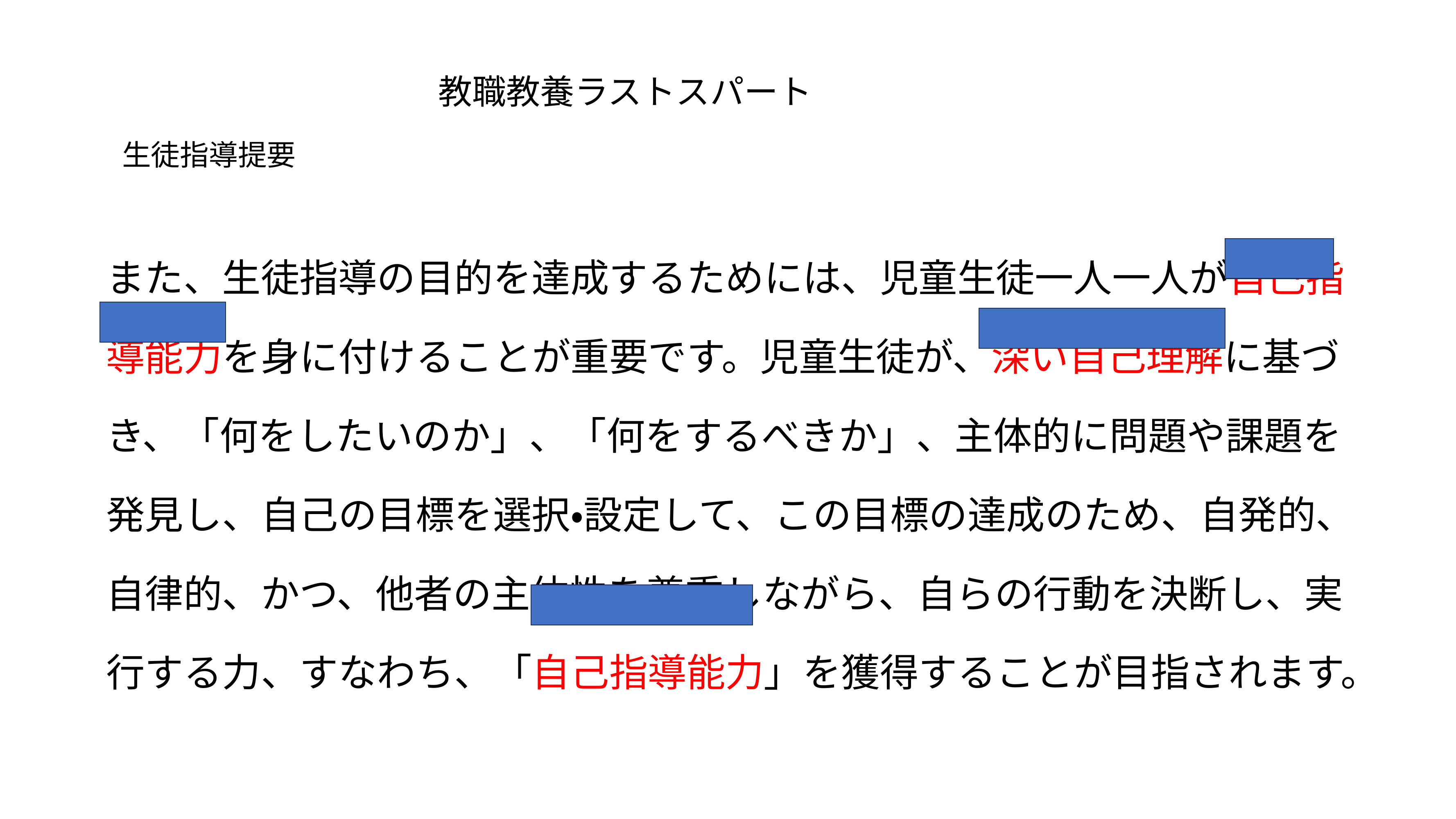

# 教職教養ラストスパート
生徒指導提要
また、生徒指導の目的を達成するためには、児童生徒一人一人が自己指導能力を身に付けることが重要です。児童生徒が、深い自己理解に基づき、「何をしたいのか」、「何をするべきか」、主体的に問題や課題を発見し、自己の目標を選択・設定して、この目標の達成のため、自発的、自律的、かつ、他者の主体性を尊重しながら、自らの行動を決断し、実行する力、すなわち、「自己指導能力」を獲得することが目指されます。